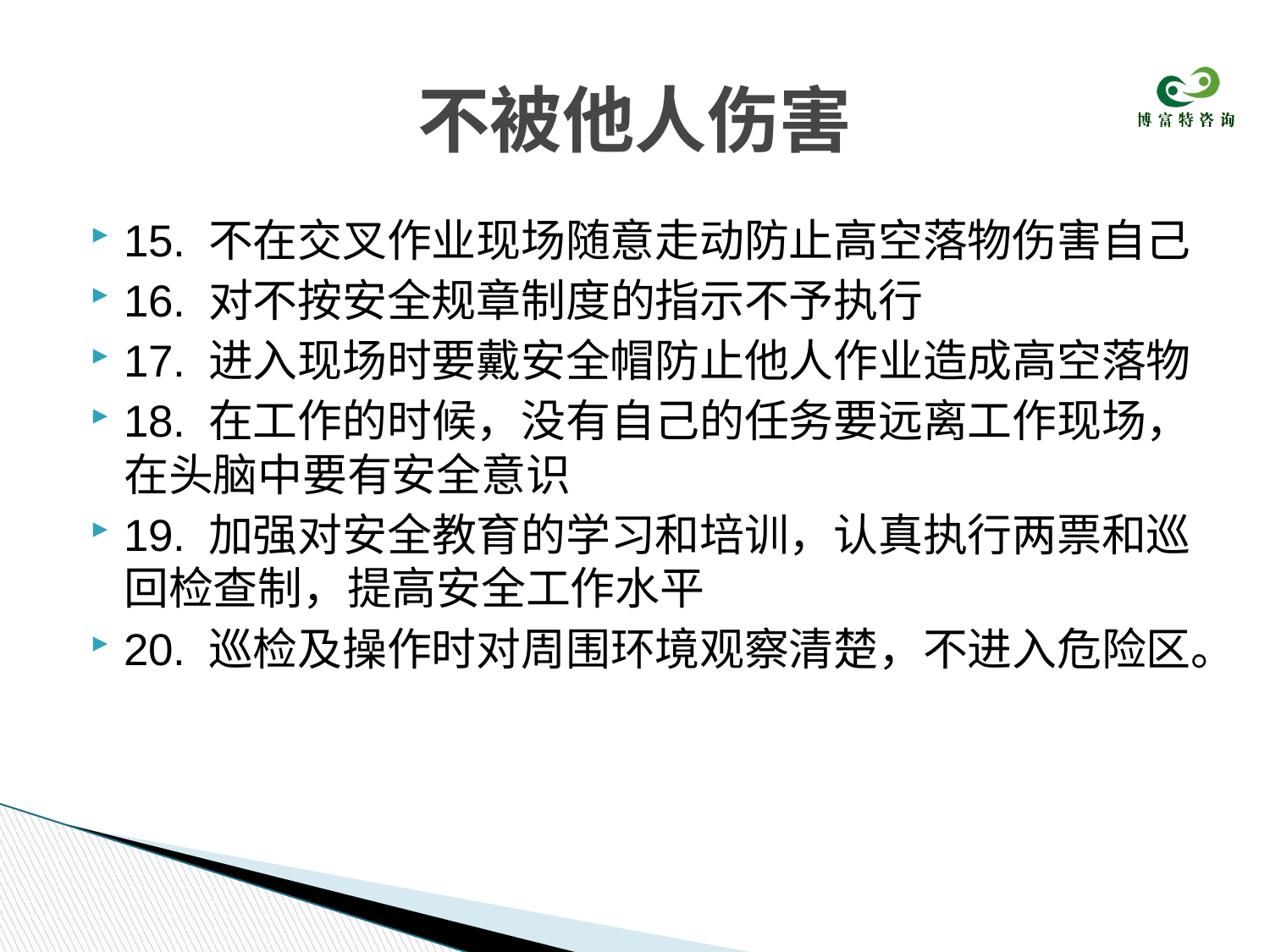

# 不被他人伤害
15. 不在交叉作业现场随意走动防止高空落物伤害自己
16. 对不按安全规章制度的指示不予执行
17. 进入现场时要戴安全帽防止他人作业造成高空落物
18. 在工作的时候，没有自己的任务要远离工作现场，在头脑中要有安全意识
19. 加强对安全教育的学习和培训，认真执行两票和巡回检查制，提高安全工作水平
20. 巡检及操作时对周围环境观察清楚，不进入危险区。